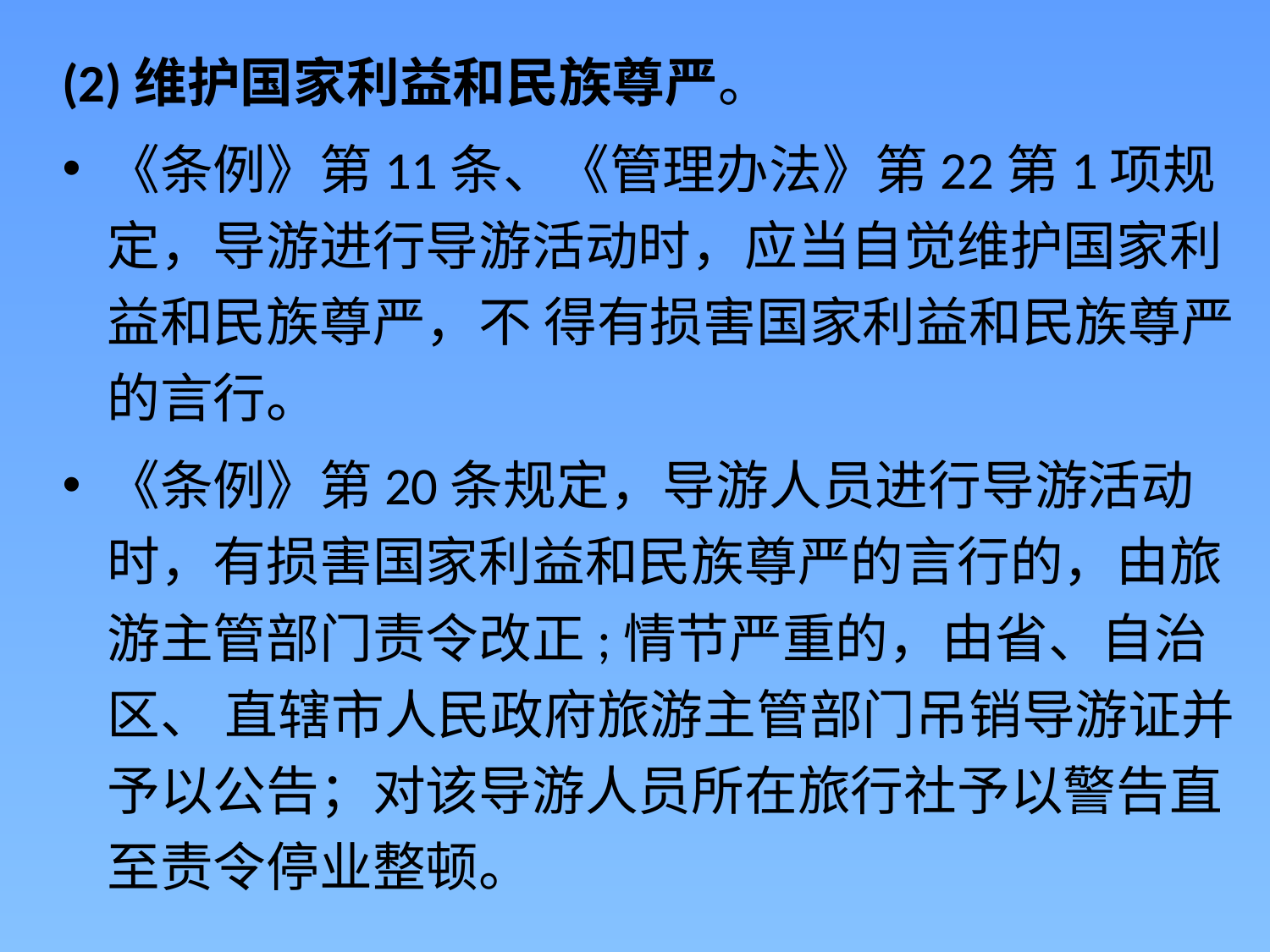

(2)维护国家利益和民族尊严。
《条例》第11条、《管理办法》第22第1项规定，导游进行导游活动时，应当自觉维护国家利益和民族尊严，不 得有损害国家利益和民族尊严的言行。
《条例》第20条规定，导游人员进行导游活动时，有损害国家利益和民族尊严的言行的，由旅游主管部门责令改正;情节严重的，由省、自治区、 直辖市人民政府旅游主管部门吊销导游证并予以公告；对该导游人员所在旅行社予以警告直至责令停业整顿。